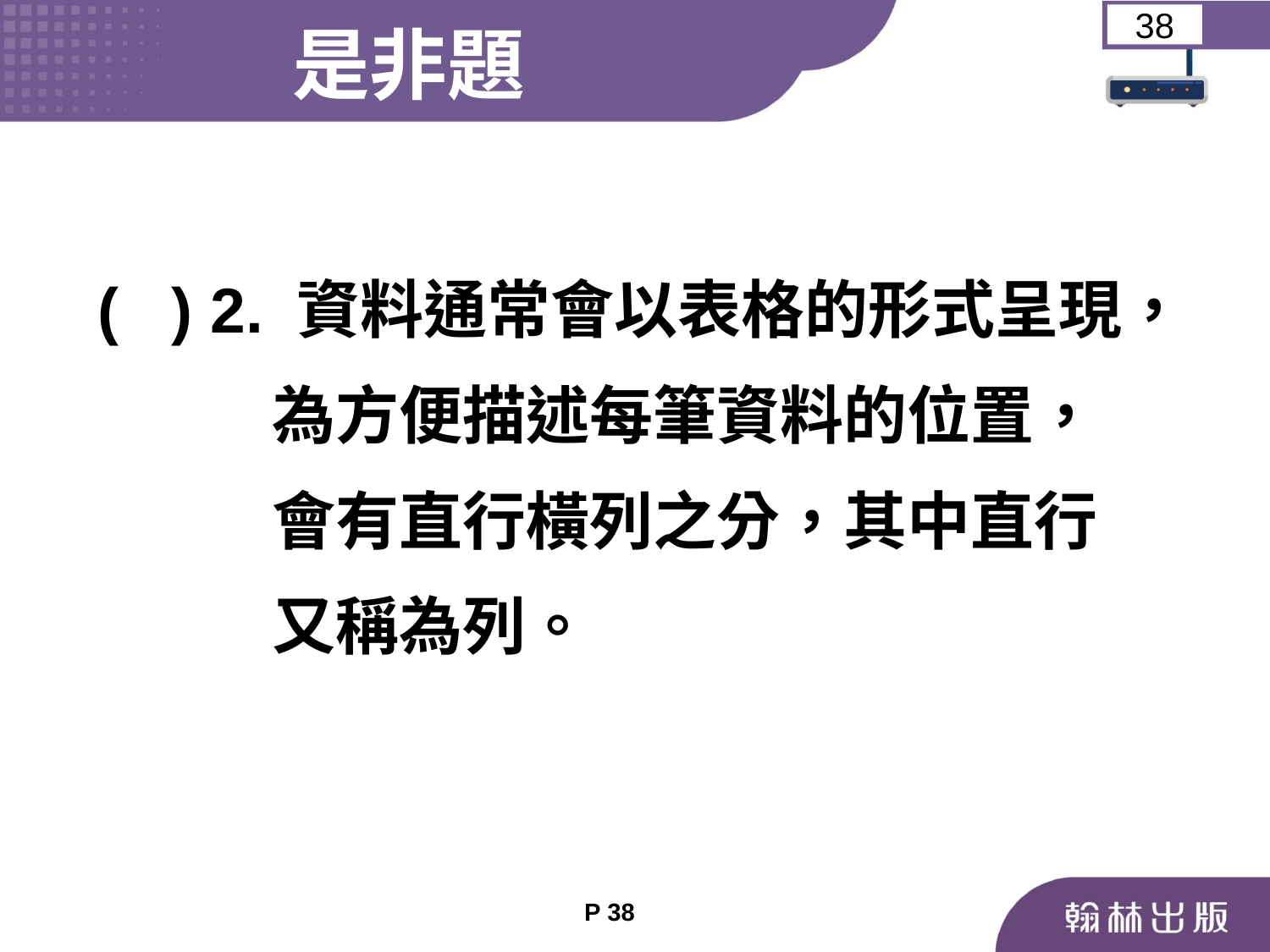

是非題

38
	 (   ) 2. 資料通常會以表格的形式呈現，
              為方便描述每筆資料的位置，
              會有直行橫列之分，其中直行
              又稱為列。
P 38